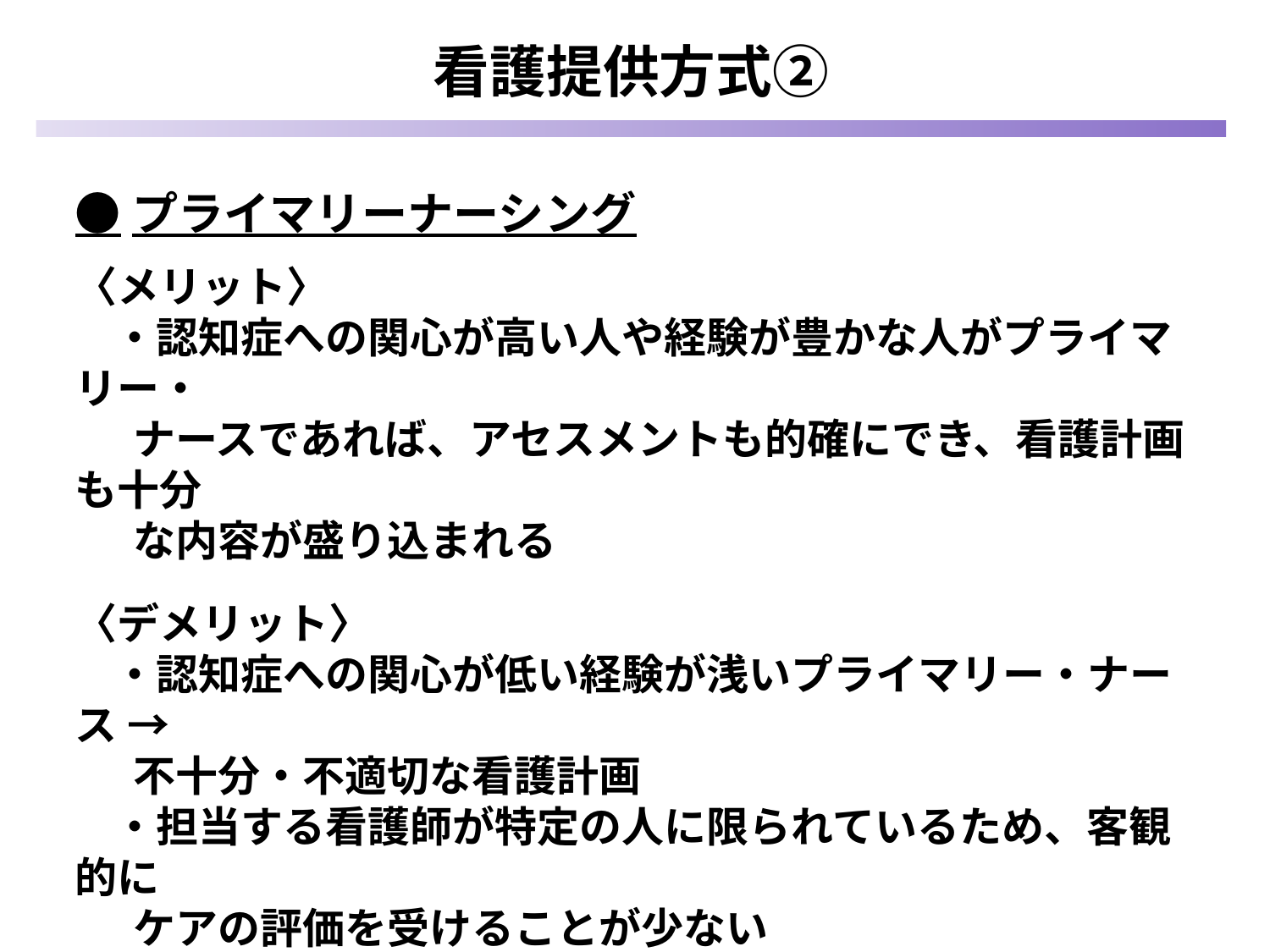

# 看護提供方式②

●プライマリーナーシング
〈メリット〉
   ・認知症への関心が高い人や経験が豊かな人がプライマリー・
     ナースであれば、アセスメントも的確にでき、看護計画も十分
     な内容が盛り込まれる
〈デメリット〉
   ・認知症への関心が低い経験が浅いプライマリー・ナース →
     不十分・不適切な看護計画
   ・担当する看護師が特定の人に限られているため、客観的に
     ケアの評価を受けることが少ない